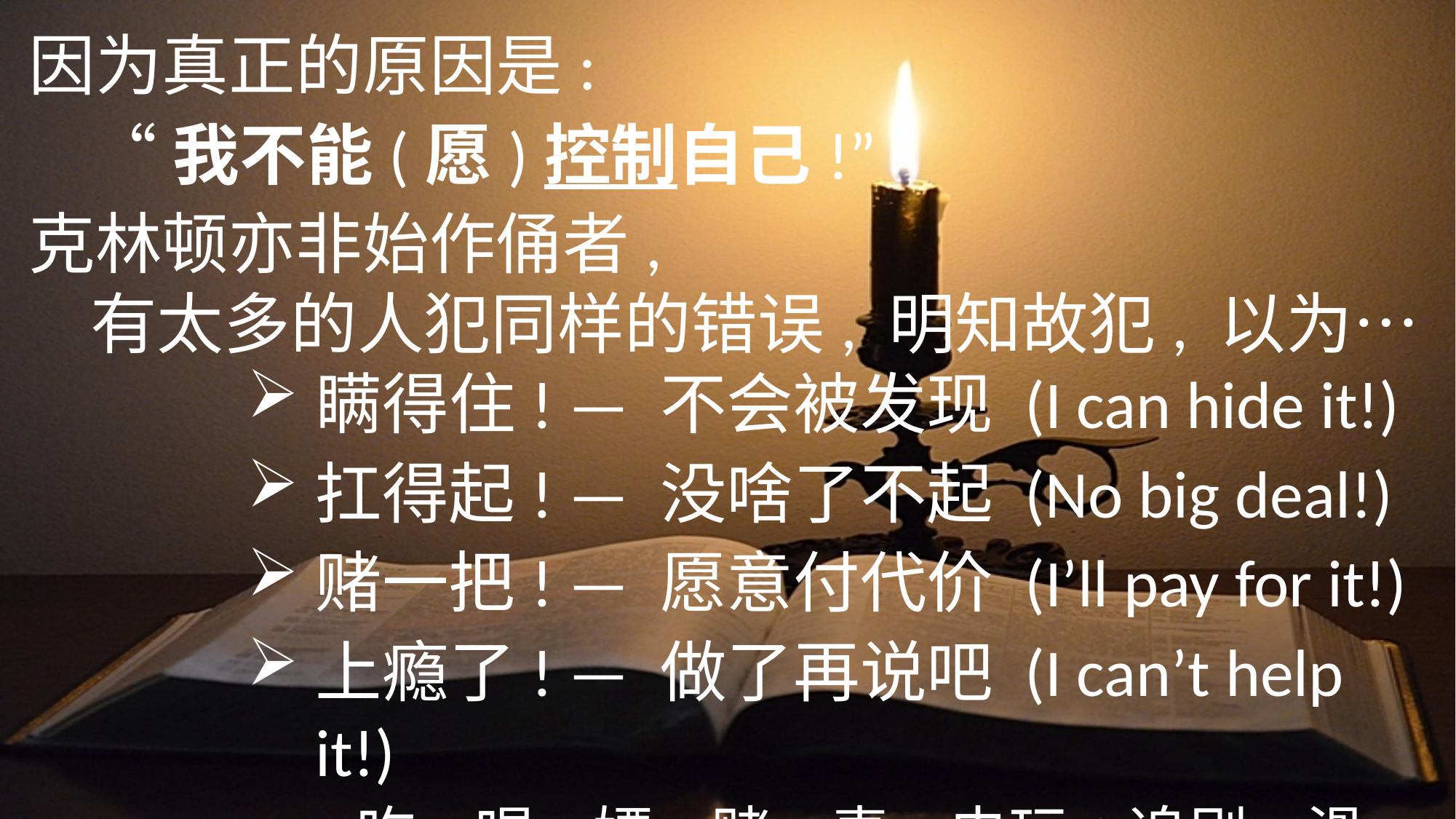

因为真正的原因是:
	“我不能(愿)控制自己!”
克林顿亦非始作俑者,
	有太多的人犯同样的错误, 明知故犯, 以为…
瞒得住! — 不会被发现 (I can hide it!)
扛得起! — 没啥了不起 (No big deal!)
赌一把! — 愿意付代价 (I’ll pay for it!)
上瘾了! — 做了再说吧 (I can’t help it!)
			吃, 喝, 嫖, 赌, 毒, 电玩, 追剧, 滑手机…
*
*